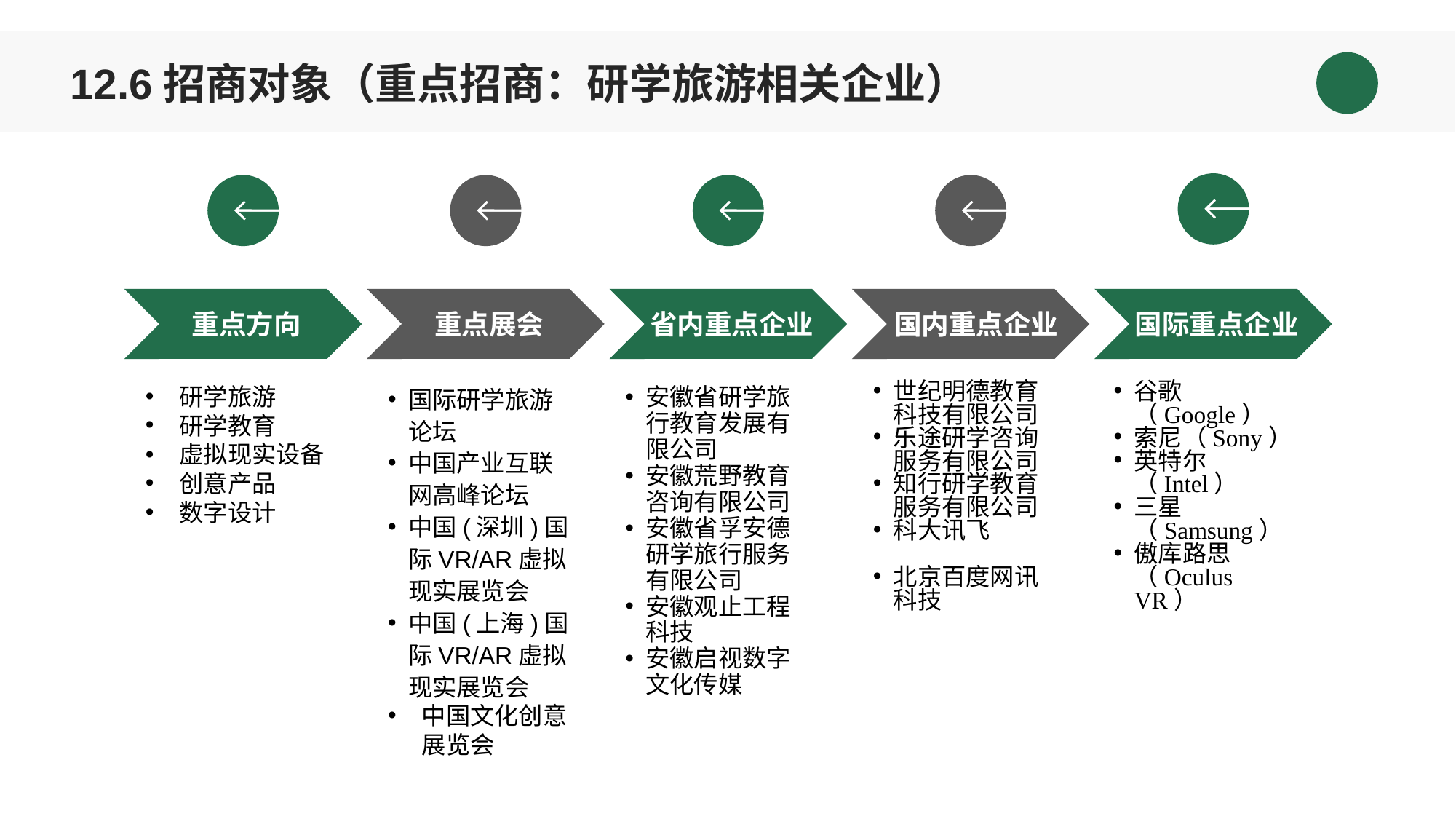

12.6招商对象（重点招商：研学旅游相关企业）

重点方向
重点展会
省内重点企业
国内重点企业
国内重点企业
国际重点企业

安徽省研学旅行教育发展有限公司
安徽荒野教育咨询有限公司
安徽省孚安德研学旅行服务有限公司
安徽观止工程科技
安徽启视数字文化传媒

研学旅游
研学教育
虚拟现实设备
创意产品
数字设计

国际研学旅游论坛
中国产业互联网高峰论坛
中国(深圳)国际VR/AR虚拟现实展览会
中国(上海)国际VR/AR虚拟现实展览会
中国文化创意展览会

世纪明德教育科技有限公司
乐途研学咨询服务有限公司
知行研学教育服务有限公司
科大讯飞
北京百度网讯科技

谷歌（Google）
索尼（Sony）
英特尔（Intel）
三星（Samsung）
傲库路思（Oculus VR）